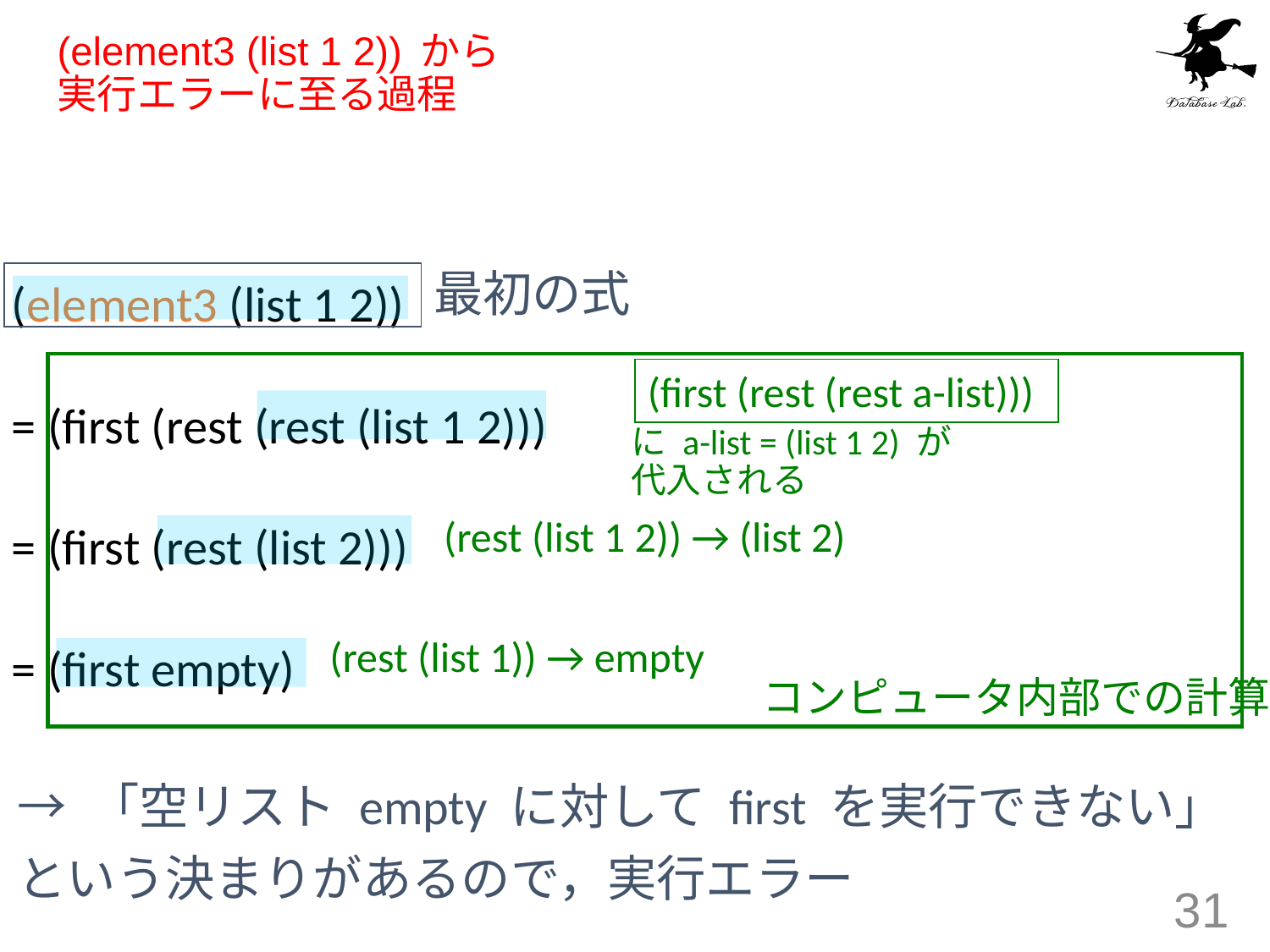

# (element3 (list 1 2)) から 実行エラーに至る過程
(element3 (list 1 2))
= (first (rest (rest (list 1 2)))
= (first (rest (list 2)))
= (first empty)
最初の式

(first (rest (rest a-list)))

に a-list = (list 1 2) が
代入される
(rest (list 1 2)) → (list 2)

(rest (list 1)) → empty

コンピュータ内部での計算
→ 「空リスト empty に対して first を実行できない」
という決まりがあるので，実行エラー
31